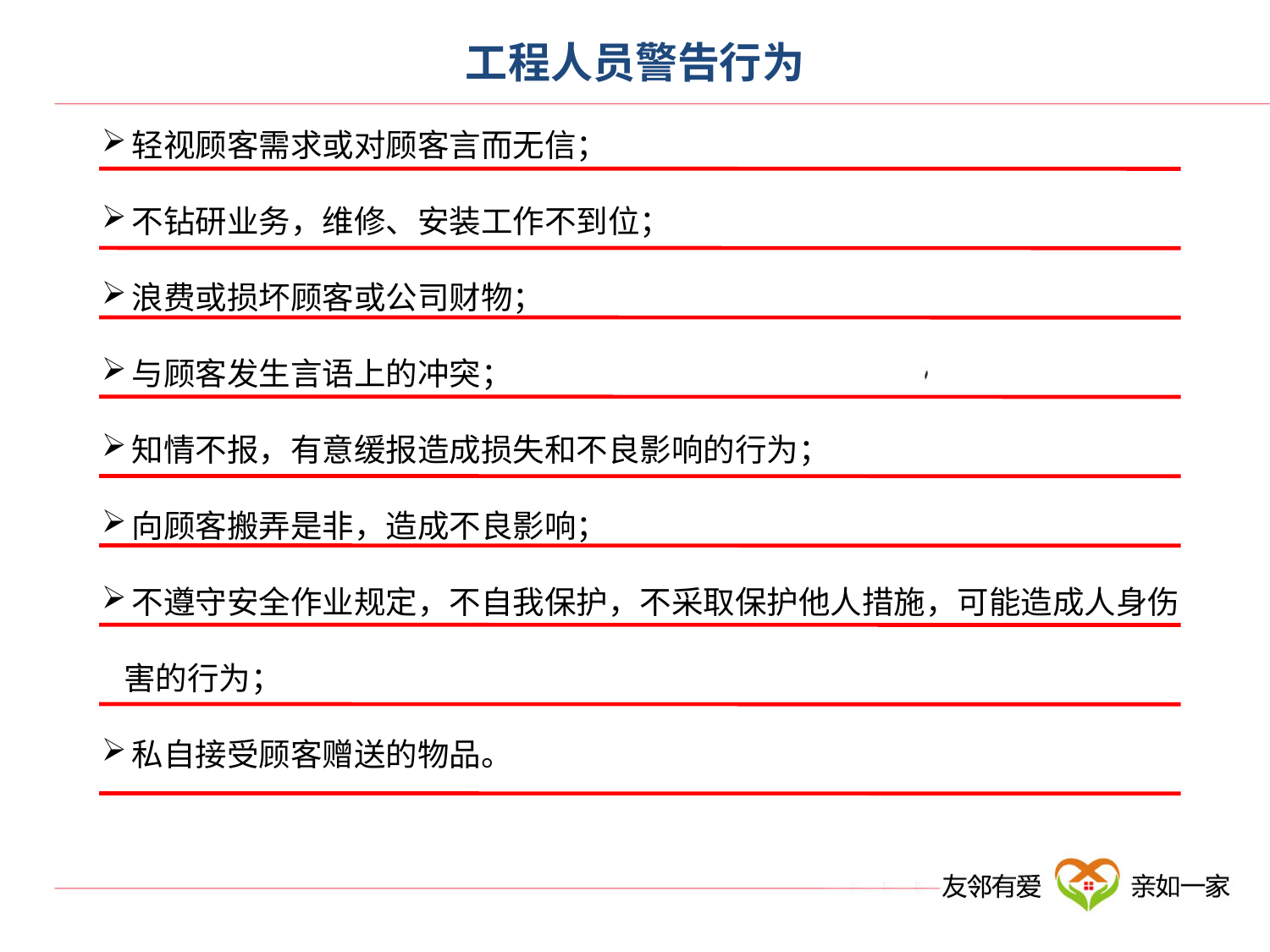

# 工程人员警告行为
轻视顾客需求或对顾客言而无信；

不钻研业务，维修、安装工作不到位；

浪费或损坏顾客或公司财物；

与顾客发生言语上的冲突；

知情不报，有意缓报造成损失和不良影响的行为；

向顾客搬弄是非，造成不良影响；

不遵守安全作业规定，不自我保护，不采取保护他人措施，可能造成人身伤

  害的行为；

私自接受顾客赠送的物品。